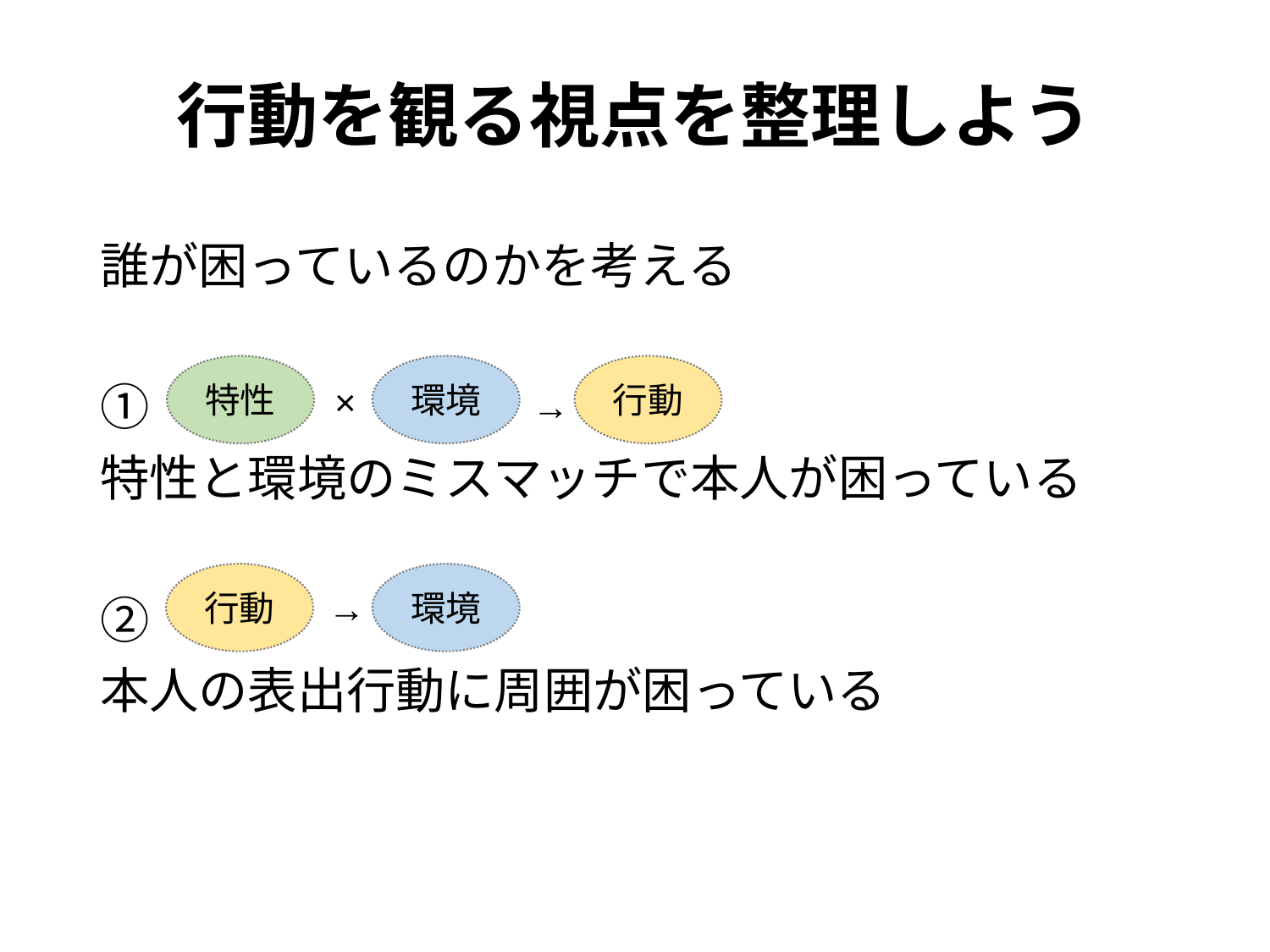

# 行動を観る視点を整理しよう
誰が困っているのかを考える

①
特性と環境のミスマッチで本人が困っている

②
本人の表出行動に周囲が困っている
特性
環境
行動
×
→
行動
環境
→